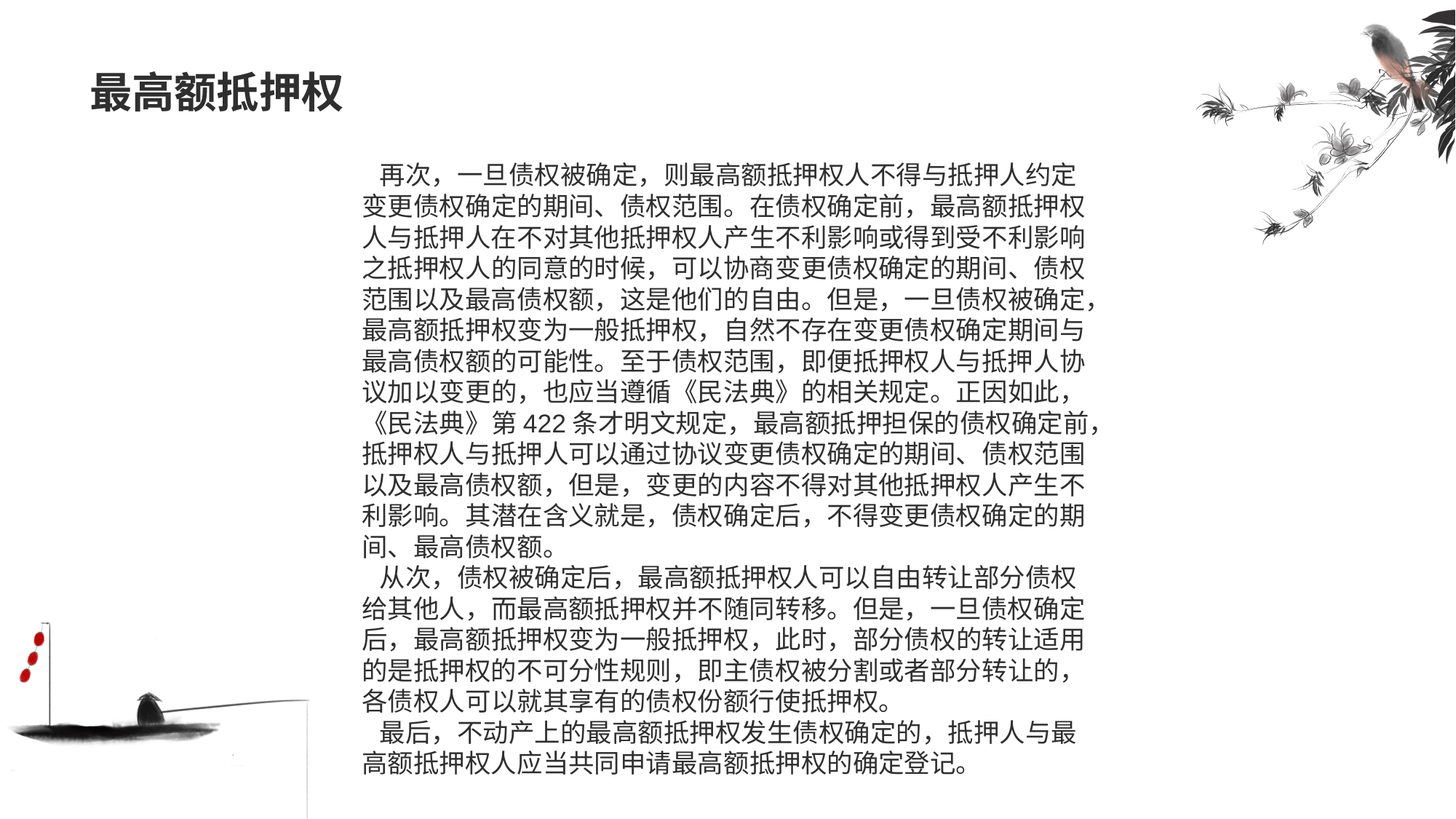

# 最高额抵押权

  再次，一旦债权被确定，则最高额抵押权人不得与抵押人约定变更债权确定的期间、债权范围。在债权确定前，最高额抵押权人与抵押人在不对其他抵押权人产生不利影响或得到受不利影响之抵押权人的同意的时候，可以协商变更债权确定的期间、债权范围以及最高债权额，这是他们的自由。但是，一旦债权被确定，最高额抵押权变为一般抵押权，自然不存在变更债权确定期间与最高债权额的可能性。至于债权范围，即便抵押权人与抵押人协议加以变更的，也应当遵循《民法典》的相关规定。正因如此，《民法典》第422条才明文规定，最高额抵押担保的债权确定前，抵押权人与抵押人可以通过协议变更债权确定的期间、债权范围以及最高债权额，但是，变更的内容不得对其他抵押权人产生不利影响。其潜在含义就是，债权确定后，不得变更债权确定的期间、最高债权额。
  从次，债权被确定后，最高额抵押权人可以自由转让部分债权给其他人，而最高额抵押权并不随同转移。但是，一旦债权确定后，最高额抵押权变为一般抵押权，此时，部分债权的转让适用的是抵押权的不可分性规则，即主债权被分割或者部分转让的，各债权人可以就其享有的债权份额行使抵押权。
  最后，不动产上的最高额抵押权发生债权确定的，抵押人与最高额抵押权人应当共同申请最高额抵押权的确定登记。
201